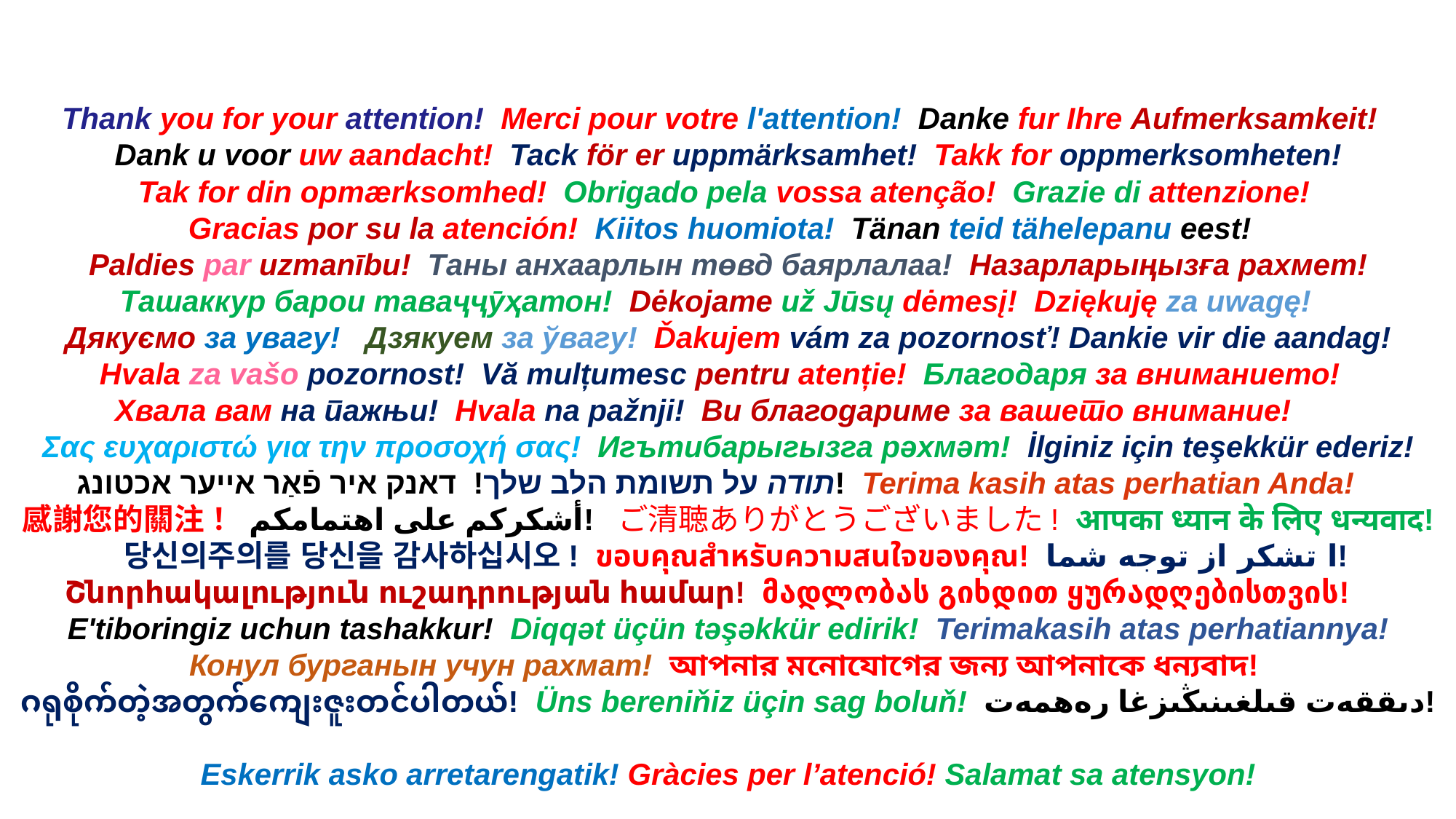

Thank you for your attention!  Merci pour votre l'attention!  Danke fur Ihre Aufmerksamkeit!
Dank u voor uw aandacht!  Tack för er uppmärksamhet!  Takk for oppmerksomheten!
Tak for din opmærksomhed!  Obrigado pela vossa atenção!  Grazie di attenzione!
Gracias por su la atención!  Kiitos huomiota!  Tänan teid tähelepanu eest!
Paldies par uzmanību!  Таны анхаарлын төвд баярлалаа!  Назарларыңызға рахмет!
Ташаккур барои таваҷҷӯҳатон!  Dėkojame už Jūsų dėmesį!  Dziękuję za uwagę!
Дякуємо за увагу!   Дзякуем за ўвагу!  Ďakujem vám za pozornosť! Dankie vir die aandag!
Hvala za vašo pozornost!  Vă mulțumesc pentru atenție!  Благодаря за вниманието!
Хвала вам на пажњи!  Hvala na pažnji!  Ви благодариме за вашето внимание!
Σας ευχαριστώ για την προσοχή σας!  Игътибарыгызга рәхмәт!  İlginiz için teşekkür ederiz!
תודה על תשומת הלב שלך!  דאנק איר פֿאַר אייער אכטונג!  Terima kasih atas perhatian Anda!
感謝您的關注！ أشكركم على اهتمامكم!  ご清聴ありがとうございました!  आपका ध्यान के लिए धन्यवाद!   당신의주의를 당신을 감사하십시오!  ขอบคุณสำหรับความสนใจของคุณ!  ا تشکر از توجه شما!  Շնորհակալություն ուշադրության համար!  მადლობას გიხდით ყურადღებისთვის!
E'tiboringiz uchun tashakkur!  Diqqət üçün təşəkkür edirik!  Terimakasih atas perhatiannya!
Конул бурганын учун рахмат!  আপনার মনোযোগের জন্য আপনাকে ধন্যবাদ!
ဂရုစိုက်တဲ့အတွက်ကျေးဇူးတင်ပါတယ်!  Üns bereniňiz üçin sag boluň!  دىققەت قىلغىنىڭىزغا رەھمەت!
Eskerrik asko arretarengatik! Gràcies per l’atenció! Salamat sa atensyon!